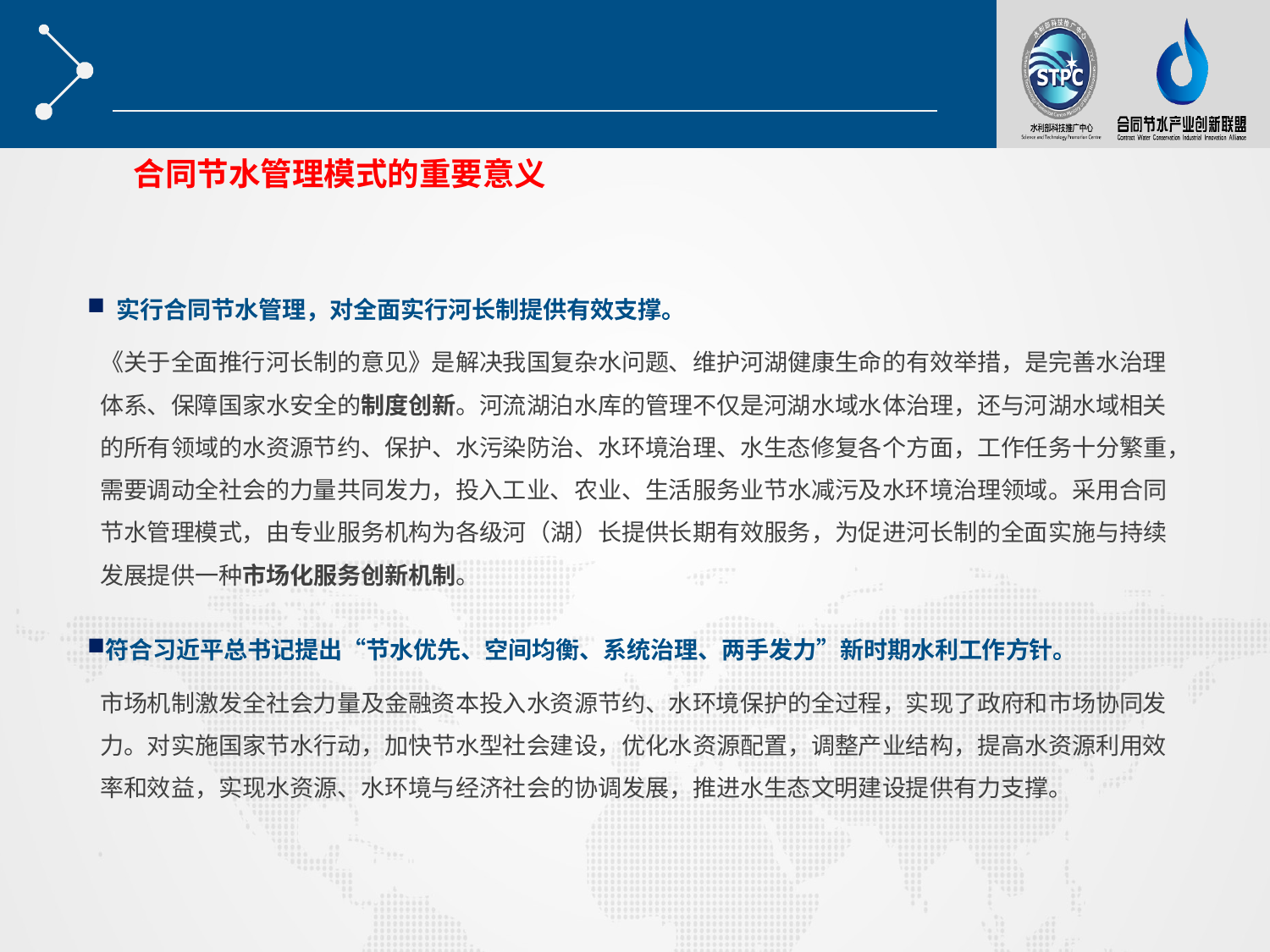

合同节水管理模式的重要意义
 实行合同节水管理，对全面实行河长制提供有效支撑。
《关于全面推行河长制的意见》是解决我国复杂水问题、维护河湖健康生命的有效举措，是完善水治理体系、保障国家水安全的制度创新。河流湖泊水库的管理不仅是河湖水域水体治理，还与河湖水域相关的所有领域的水资源节约、保护、水污染防治、水环境治理、水生态修复各个方面，工作任务十分繁重，需要调动全社会的力量共同发力，投入工业、农业、生活服务业节水减污及水环境治理领域。采用合同节水管理模式，由专业服务机构为各级河（湖）长提供长期有效服务，为促进河长制的全面实施与持续发展提供一种市场化服务创新机制。
符合习近平总书记提出“节水优先、空间均衡、系统治理、两手发力”新时期水利工作方针。
市场机制激发全社会力量及金融资本投入水资源节约、水环境保护的全过程，实现了政府和市场协同发力。对实施国家节水行动，加快节水型社会建设，优化水资源配置，调整产业结构，提高水资源利用效率和效益，实现水资源、水环境与经济社会的协调发展，推进水生态文明建设提供有力支撑。